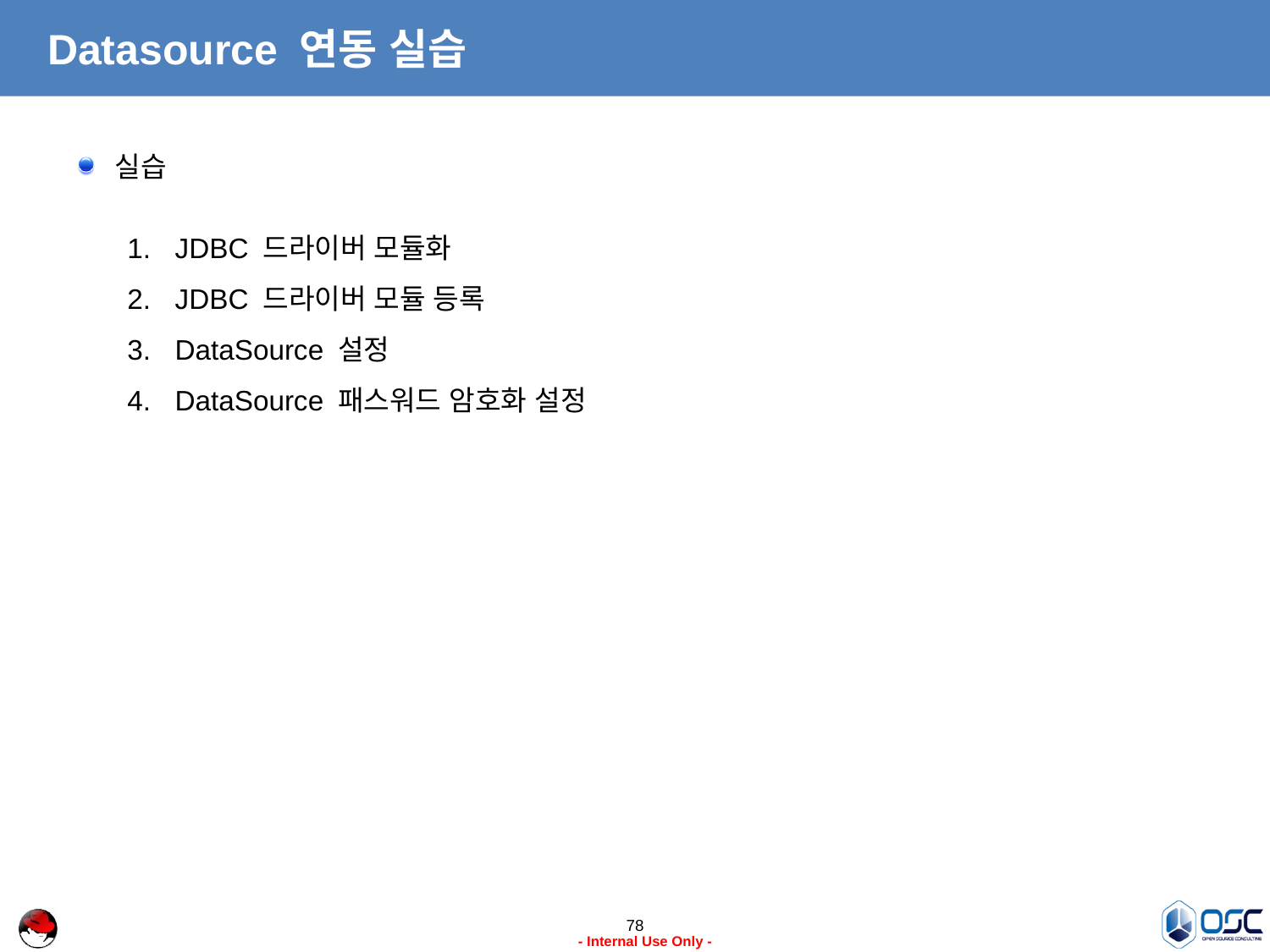

# Datasource 연동 실습
실습
JDBC 드라이버 모듈화
JDBC 드라이버 모듈 등록
DataSource 설정
DataSource 패스워드 암호화 설정